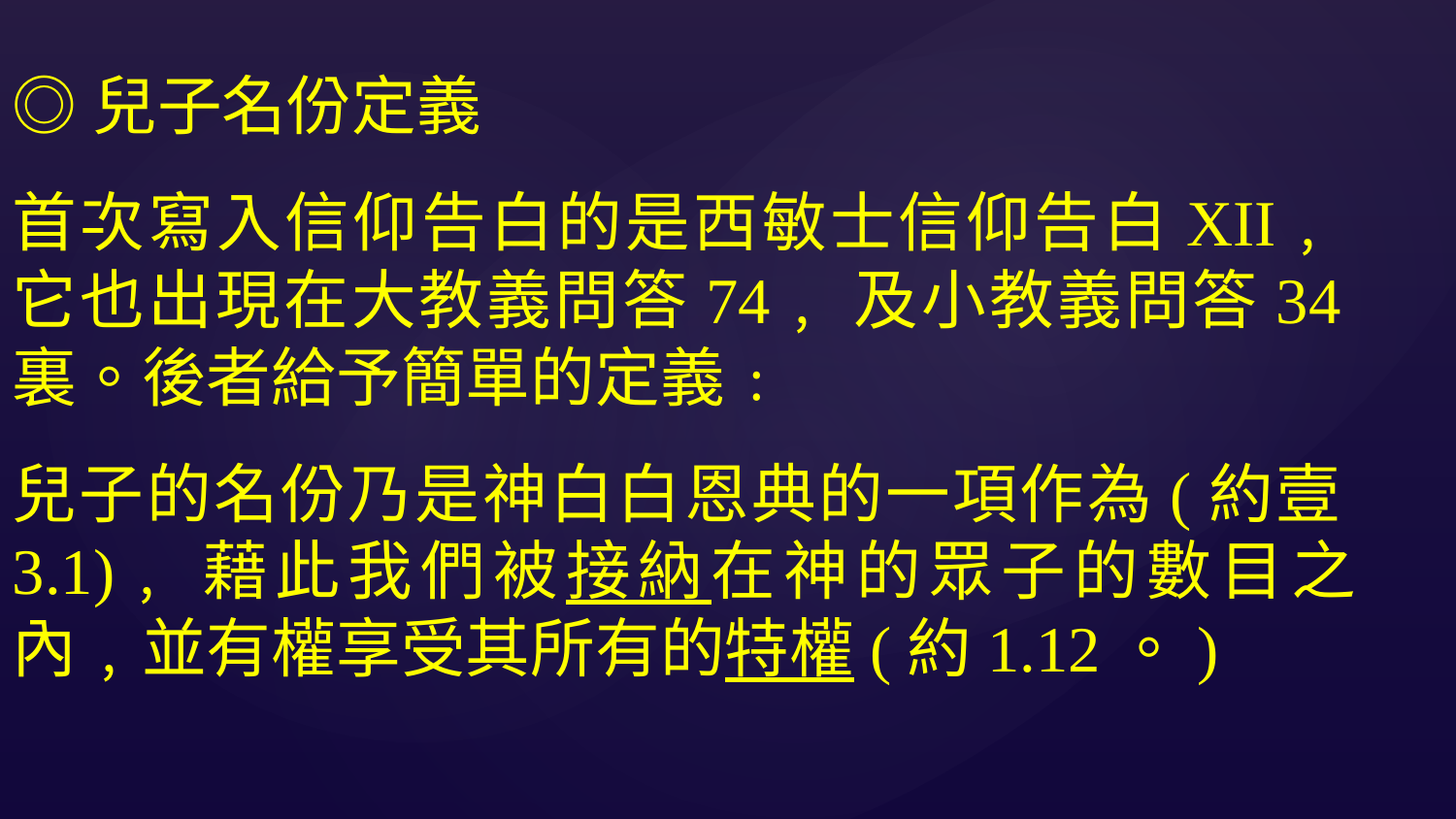

◎兒子名份定義

首次寫入信仰告白的是西敏士信仰告白XII﹐它也出現在大教義問答74﹐及小教義問答34裏。後者給予簡單的定義﹕

兒子的名份乃是神白白恩典的一項作為(約壹3.1)﹐藉此我們被接納在神的眾子的數目之內﹐並有權享受其所有的特權(約1.12。)